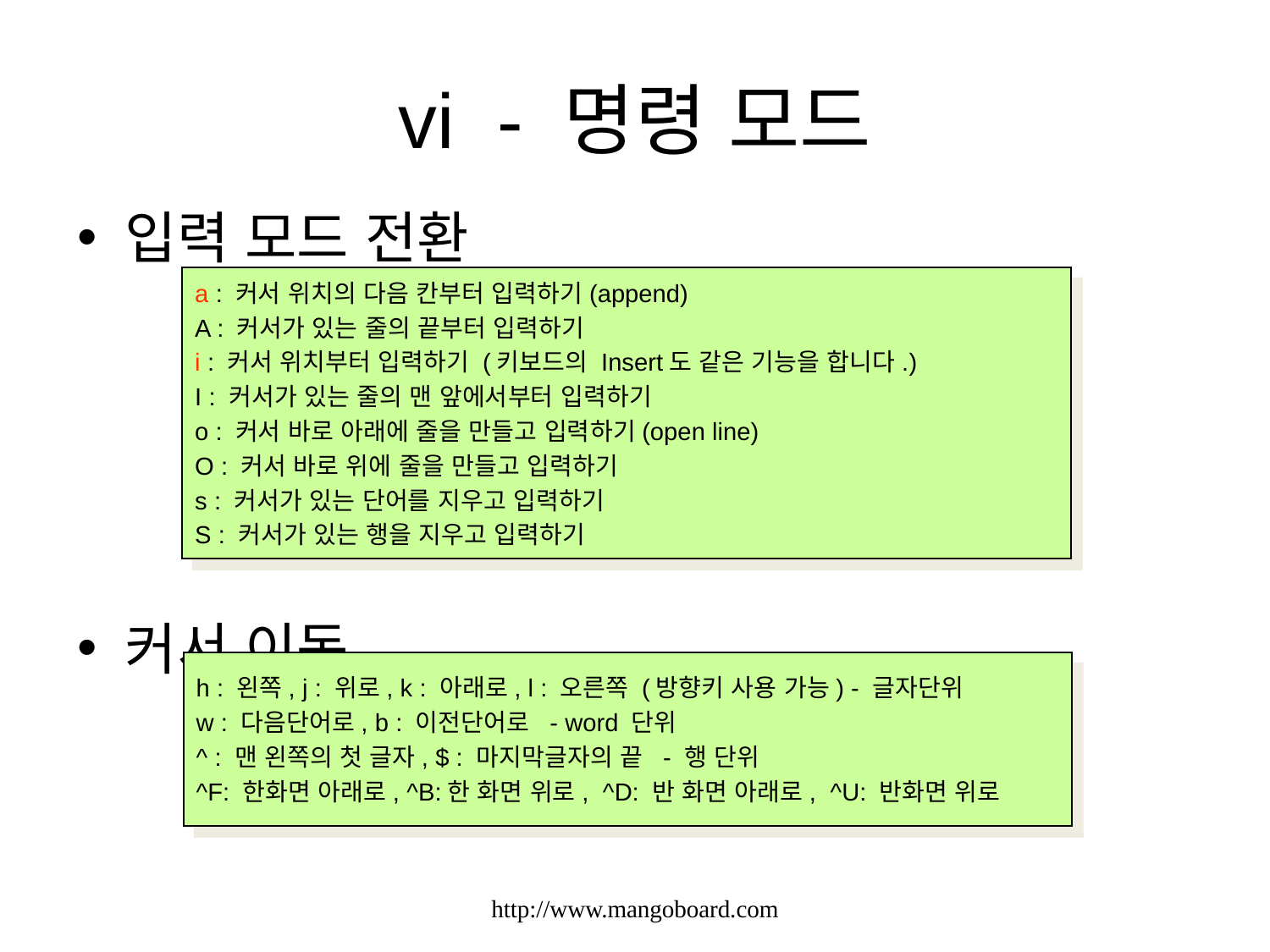

# vi  - 명령 모드
입력 모드 전환

커서 이동

a : 커서 위치의 다음 칸부터 입력하기(append)
A : 커서가 있는 줄의 끝부터 입력하기
i : 커서 위치부터 입력하기 (키보드의 Insert도 같은 기능을 합니다.)
I : 커서가 있는 줄의 맨 앞에서부터 입력하기
o : 커서 바로 아래에 줄을 만들고 입력하기(open line)
O : 커서 바로 위에 줄을 만들고 입력하기
s : 커서가 있는 단어를 지우고 입력하기
S : 커서가 있는 행을 지우고 입력하기
h : 왼쪽, j : 위로, k : 아래로, l : 오른쪽 (방향키 사용 가능) - 글자단위
w : 다음단어로, b : 이전단어로  - word 단위
^ : 맨 왼쪽의 첫 글자, $ : 마지막글자의 끝  - 행 단위
^F: 한화면 아래로, ^B:한 화면 위로,  ^D: 반 화면 아래로,  ^U: 반화면 위로
http://www.mangoboard.com